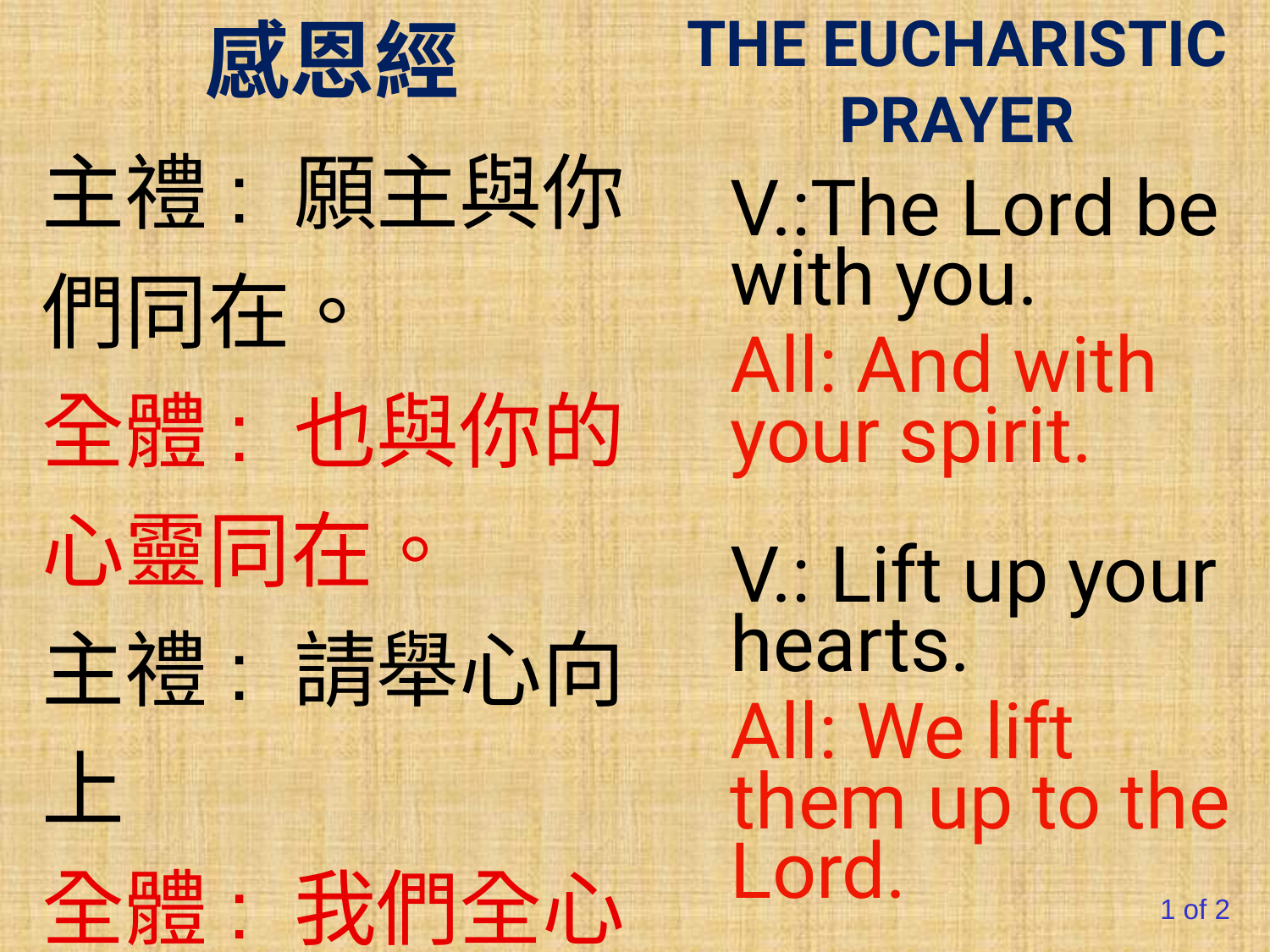

# 感恩經
THE EUCHARISTIC PRAYER
主禮: 願主與你們同在。
全體: 也與你的心靈同在。
主禮: 請舉心向上
全體: 我們全心歸向上主。

V.:The Lord be with you.
All: And with your spirit.

V.: Lift up your hearts.
All: We lift them up to the Lord.
1 of 2